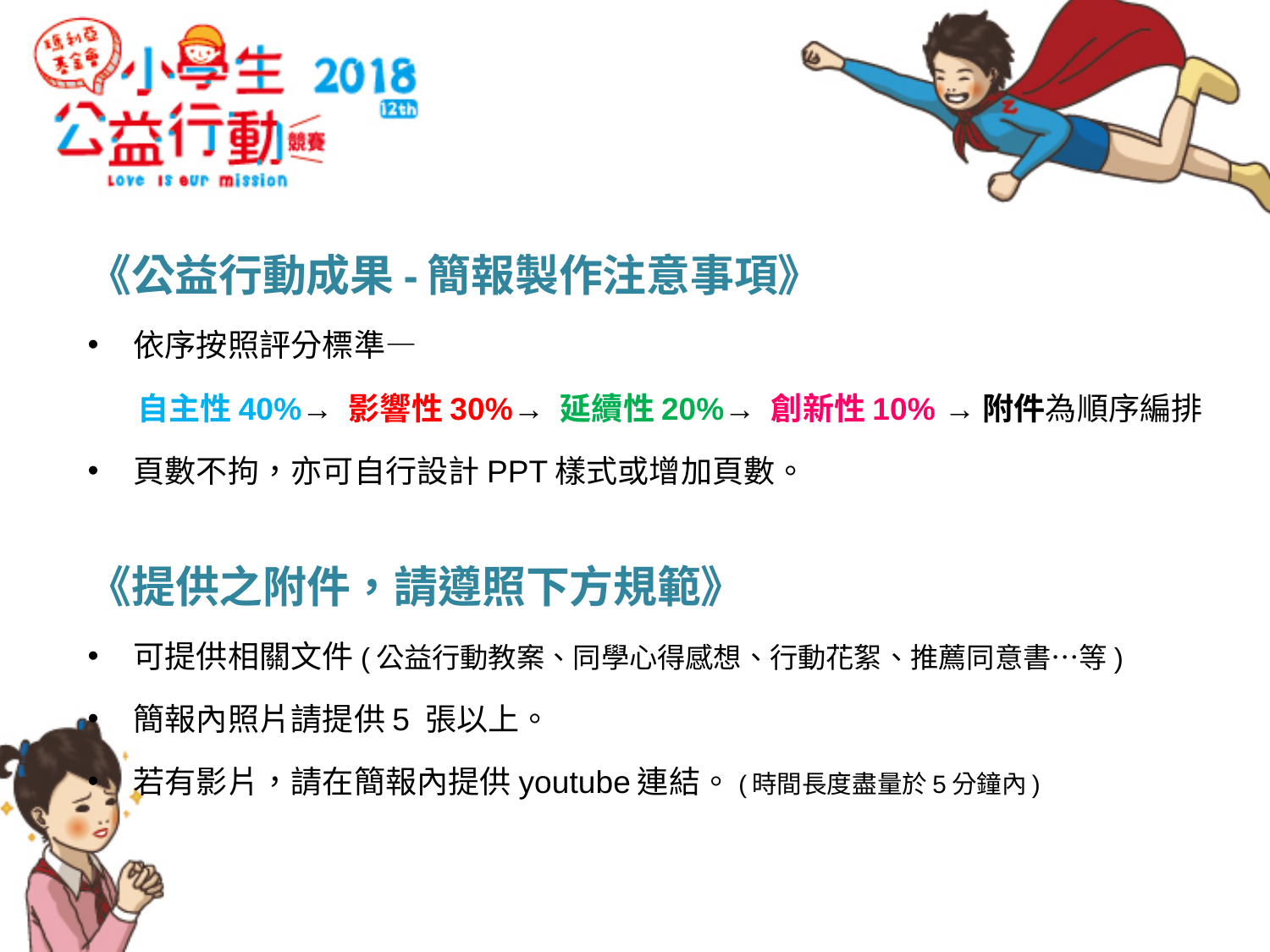

《公益行動成果-簡報製作注意事項》
依序按照評分標準—
      自主性40%→ 影響性30%→ 延續性20%→ 創新性10% →附件為順序編排
頁數不拘，亦可自行設計PPT樣式或增加頁數。

《提供之附件，請遵照下方規範》
可提供相關文件(公益行動教案、同學心得感想、行動花絮、推薦同意書…等)
簡報內照片請提供5 張以上。
若有影片，請在簡報內提供youtube連結。(時間長度盡量於5分鐘內)